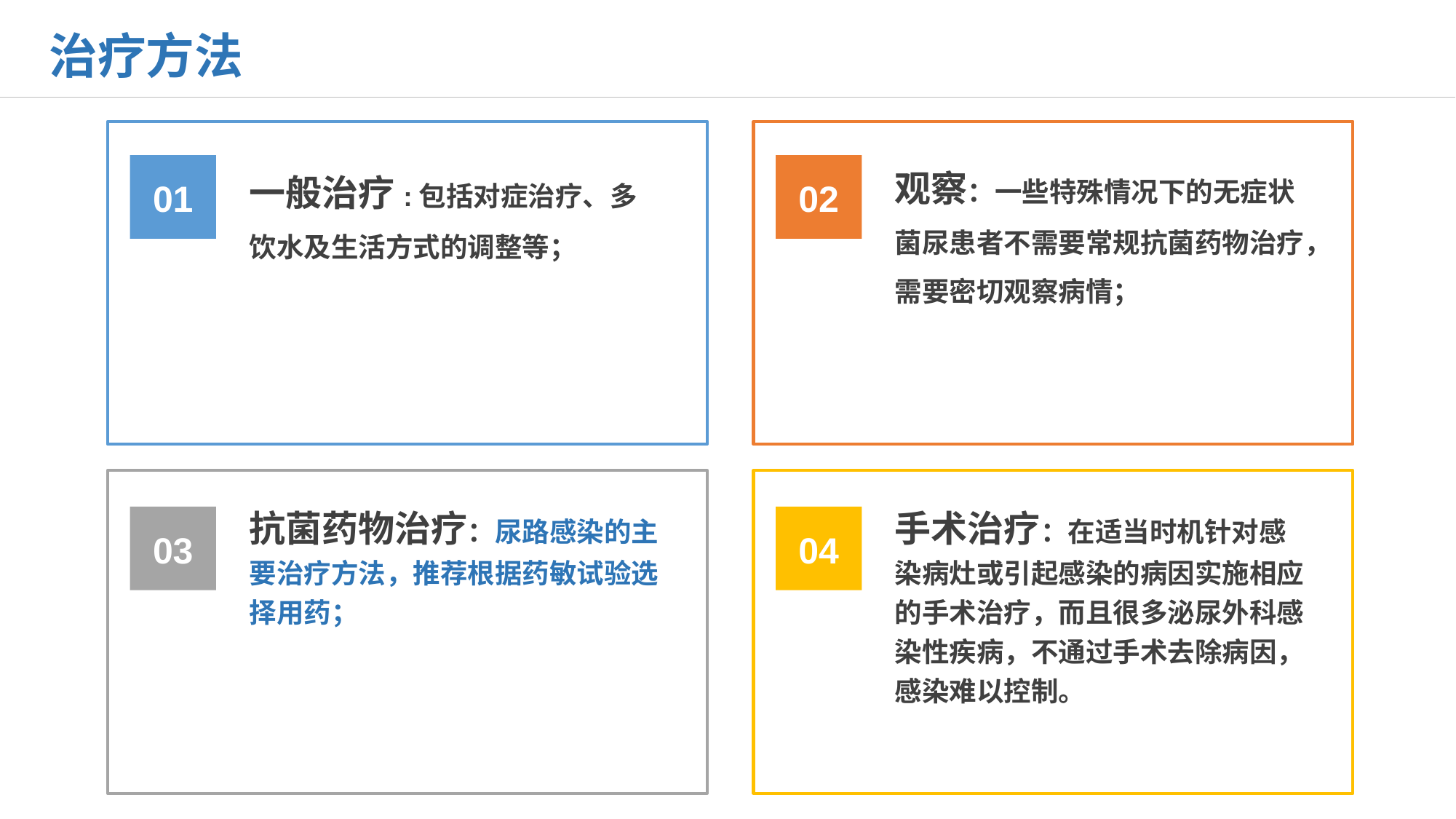

治疗方法

观察：一些特殊情况下的无症状菌尿患者不需要常规抗菌药物治疗，需要密切观察病情；
一般治疗:包括对症治疗、多饮水及生活方式的调整等；

01
02

抗菌药物治疗：尿路感染的主要治疗方法，推荐根据药敏试验选择用药；
手术治疗：在适当时机针对感染病灶或引起感染的病因实施相应的手术治疗，而且很多泌尿外科感染性疾病，不通过手术去除病因，感染难以控制。

03
04